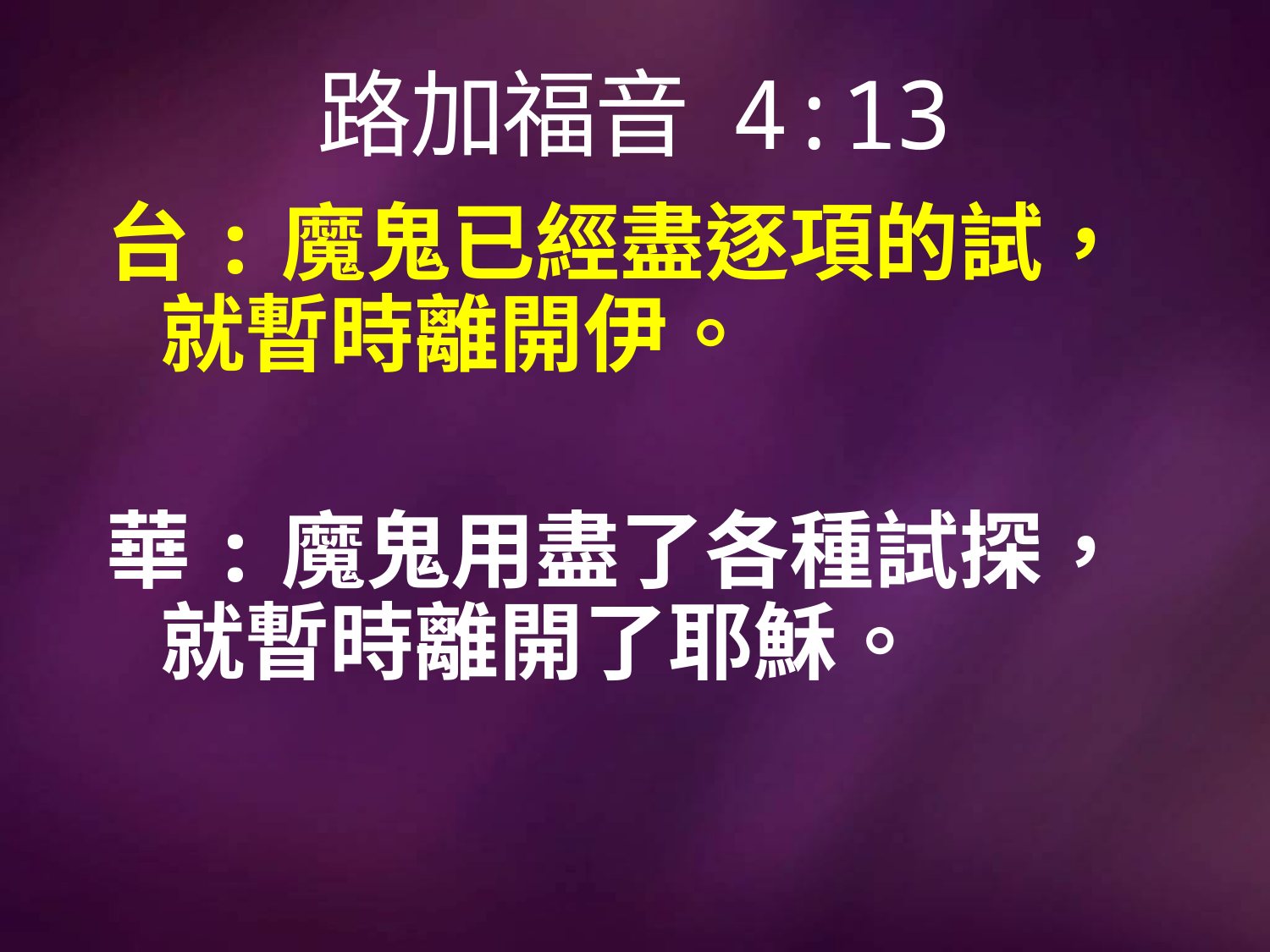

# 路加福音 4:13
台:魔鬼已經盡逐項的試，就暫時離開伊。

華:魔鬼用盡了各種試探，就暫時離開了耶穌。